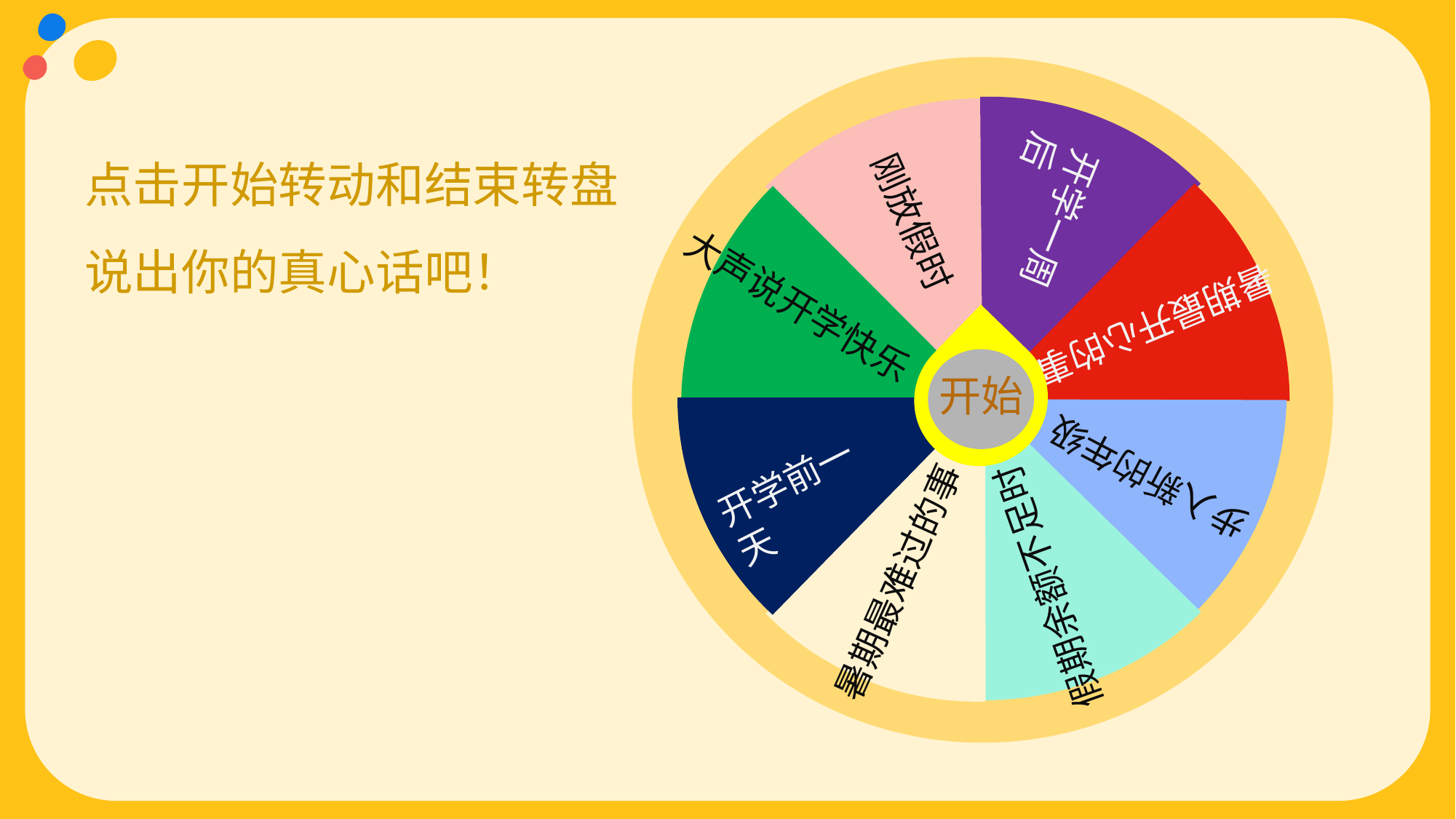

开学一周后
刚放假时
大声说开学快乐
暑期最开心的事
步入新的年级
开学前一天
暑期最难过的事
假期余额不足时
点击开始转动和结束转盘
说出你的真心话吧！

开始